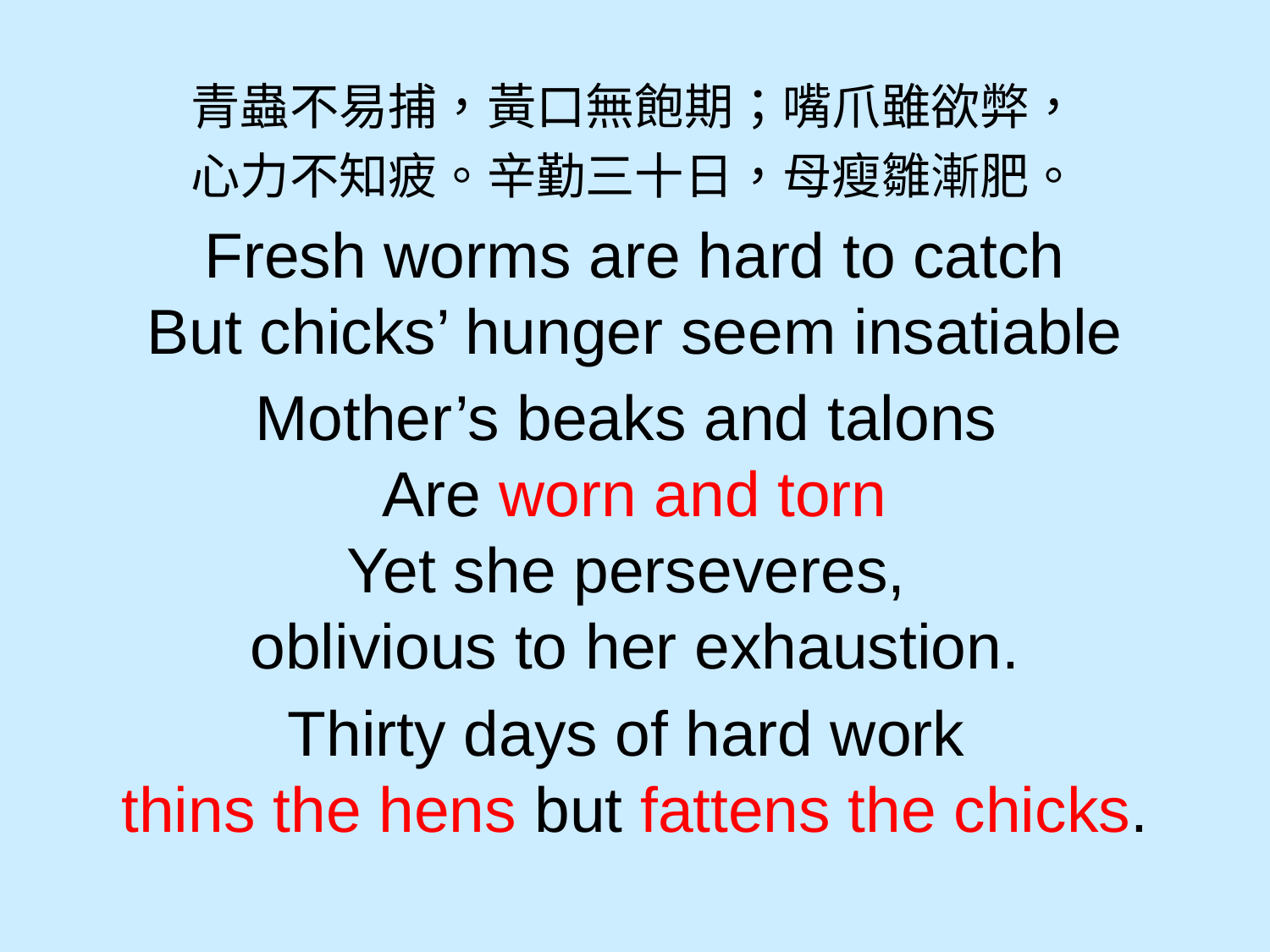

青蟲不易捕，黃口無飽期；嘴爪雖欲弊，
心力不知疲。辛勤三十日，母瘦雛漸肥。
Fresh worms are hard to catch
But chicks’ hunger seem insatiable
Mother’s beaks and talons
Are worn and torn
Yet she perseveres,
oblivious to her exhaustion.
Thirty days of hard work
thins the hens but fattens the chicks.